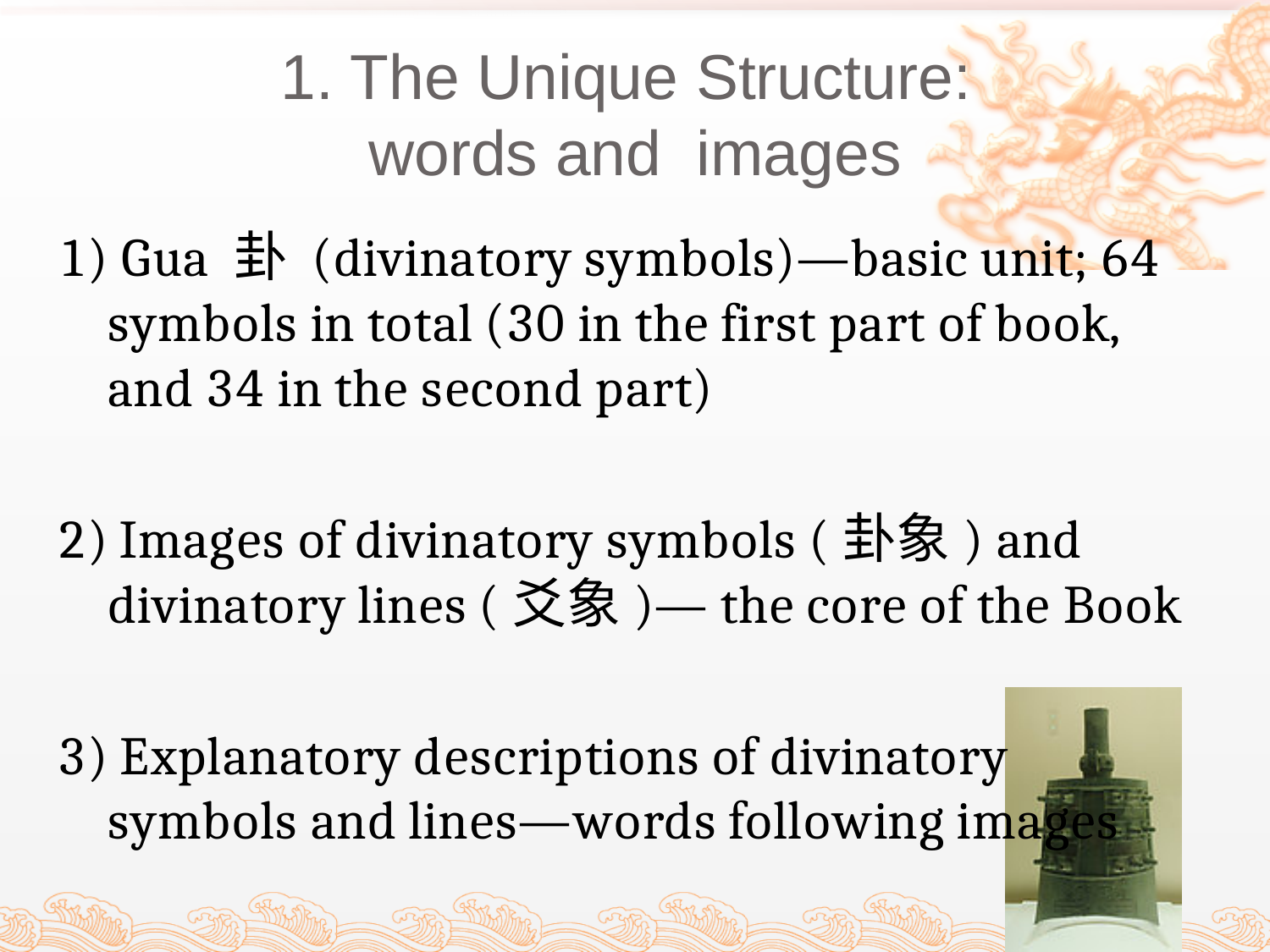

# 1. The Unique Structure: words and  images
1) Gua 卦 (divinatory symbols)—basic unit; 64 symbols in total (30 in the first part of book, and 34 in the second part)

2) Images of divinatory symbols (卦象) and divinatory lines (爻象)— the core of the Book

3) Explanatory descriptions of divinatory symbols and lines—words following images